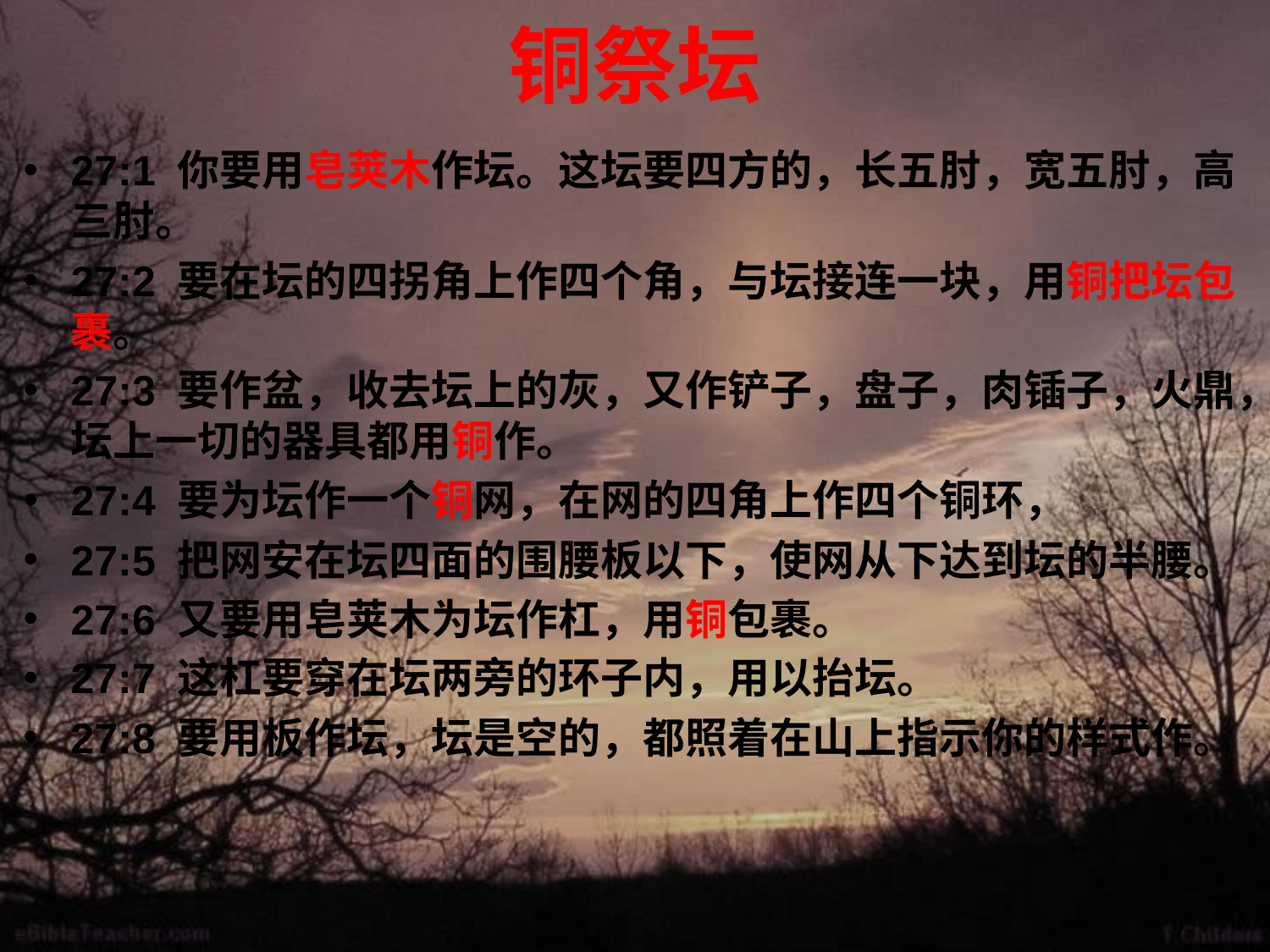

# 铜祭坛
27:1 你要用皂荚木作坛。这坛要四方的，长五肘，宽五肘，高三肘。
27:2 要在坛的四拐角上作四个角，与坛接连一块，用铜把坛包裹。
27:3 要作盆，收去坛上的灰，又作铲子，盘子，肉锸子，火鼎，坛上一切的器具都用铜作。
27:4 要为坛作一个铜网，在网的四角上作四个铜环，
27:5 把网安在坛四面的围腰板以下，使网从下达到坛的半腰。
27:6 又要用皂荚木为坛作杠，用铜包裹。
27:7 这杠要穿在坛两旁的环子内，用以抬坛。
27:8 要用板作坛，坛是空的，都照着在山上指示你的样式作。